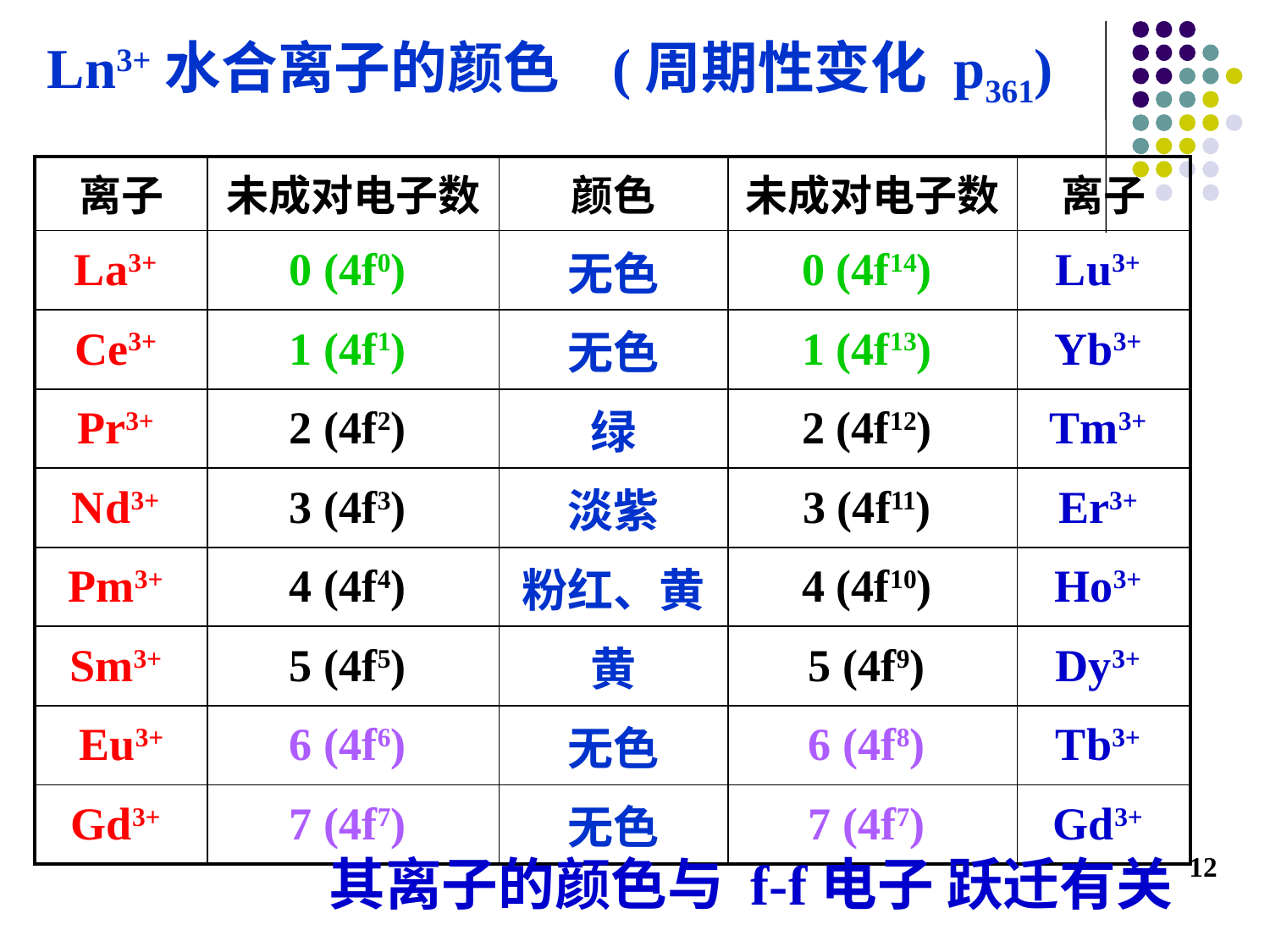

Ln3+水合离子的颜色   (周期性变化 p361)
| 离子 | 未成对电子数 | 颜色 | 未成对电子数 | 离子 |
| --- | --- | --- | --- | --- |
| La3+ | 0 (4f0) | 无色 | 0 (4f14) | Lu3+ |
| Ce3+ | 1 (4f1) | 无色 | 1 (4f13) | Yb3+ |
| Pr3+ | 2 (4f2) | 绿 | 2 (4f12) | Tm3+ |
| Nd3+ | 3 (4f3) | 淡紫 | 3 (4f11) | Er3+ |
| Pm3+ | 4 (4f4) | 粉红、黄 | 4 (4f10) | Ho3+ |
| Sm3+ | 5 (4f5) | 黄 | 5 (4f9) | Dy3+ |
| Eu3+ | 6 (4f6) | 无色 | 6 (4f8) | Tb3+ |
| Gd3+ | 7 (4f7) | 无色 | 7 (4f7) | Gd3+ |
其离子的颜色与 f-f电子 跃迁有关
12